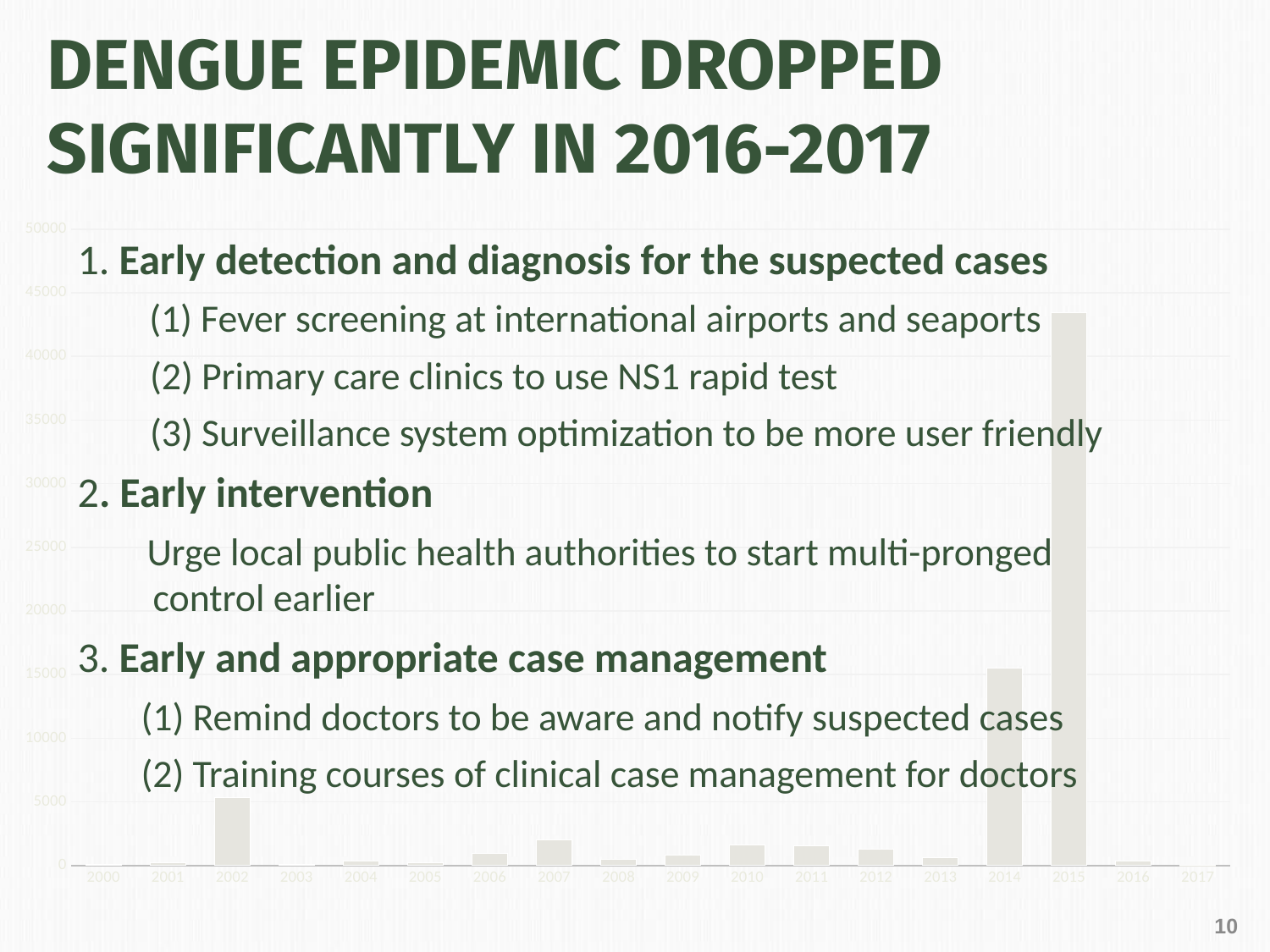

# Dengue epidemic dropped significantly in 2016-2017

### Chart

| Category | 本土病例 |
|---|---|
| 2000 | 113.0 |
| 2001 | 228.0 |
| 2002 | 5336.0 |
| 2003 | 86.0 |
| 2004 | 336.0 |
| 2005 | 202.0 |
| 2006 | 965.0 |
| 2007 | 2000.0 |
| 2008 | 488.0 |
| 2009 | 848.0 |
| 2010 | 1592.0 |
| 2011 | 1545.0 |
| 2012 | 1271.0 |
| 2013 | 596.0 |
| 2014 | 15492.0 |
| 2015 | 43419.0 |
| 2016 | 381.0 |
| 2017 | 10.0 |
1. Early detection and diagnosis for the suspected cases
 (1) Fever screening at international airports and seaports
 (2) Primary care clinics to use NS1 rapid test
 (3) Surveillance system optimization to be more user friendly
2. Early intervention
    Urge local public health authorities to start multi-pronged control earlier
3. Early and appropriate case management
(1) Remind doctors to be aware and notify suspected cases
(2) Training courses of clinical case management for doctors
10